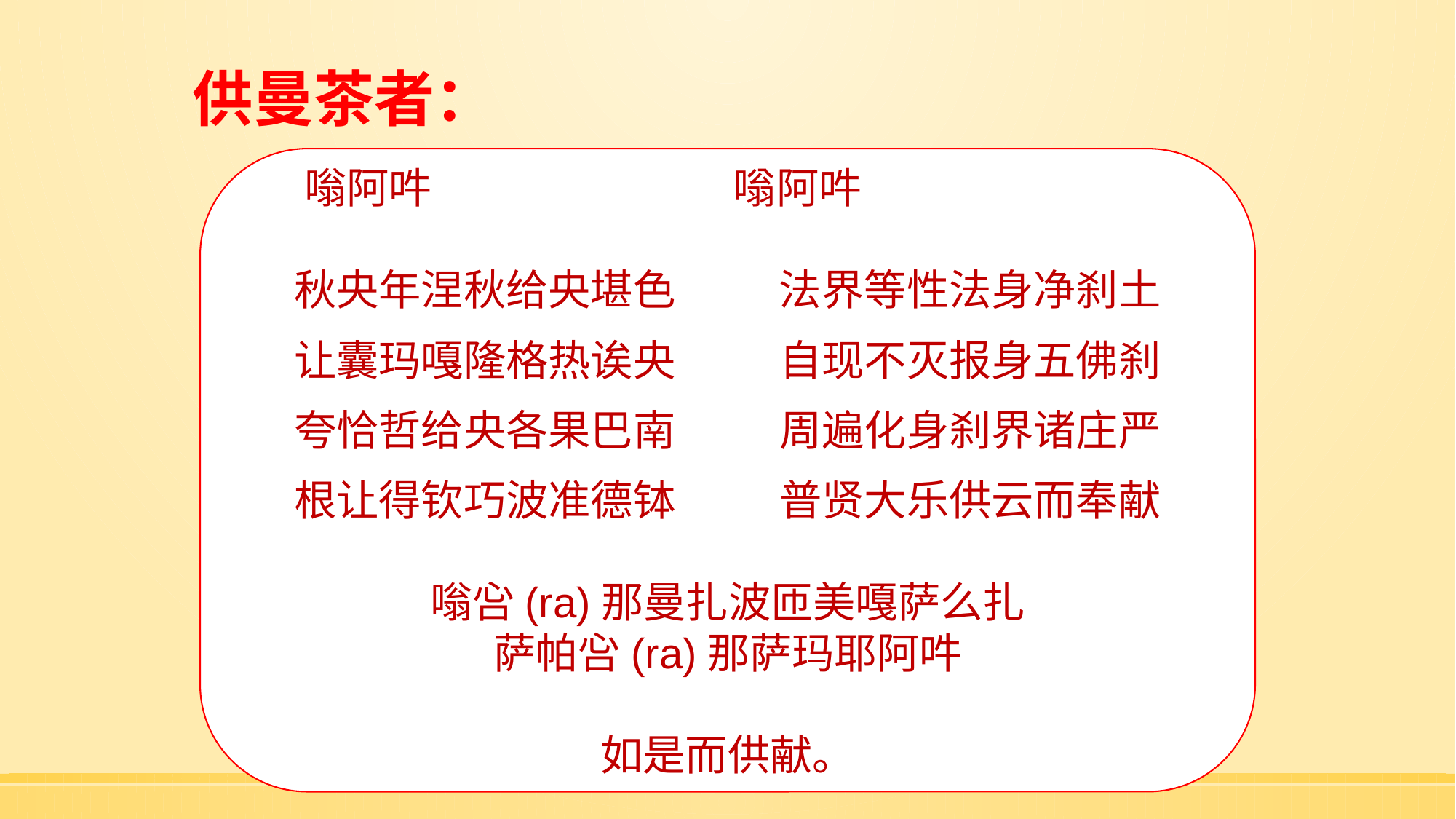

# 供曼茶者：
         嗡阿吽                                嗡阿吽

秋央年涅秋给央堪色           法界等性法身净刹土

让囊玛嘎隆格热诶央           自现不灭报身五佛刹

夸恰哲给央各果巴南           周遍化身刹界诸庄严

根让得钦巧波准德钵           普贤大乐供云而奉献

嗡吢(ra)那曼扎波匝美嘎萨么扎
萨帕吢(ra)那萨玛耶阿吽

如是而供献。